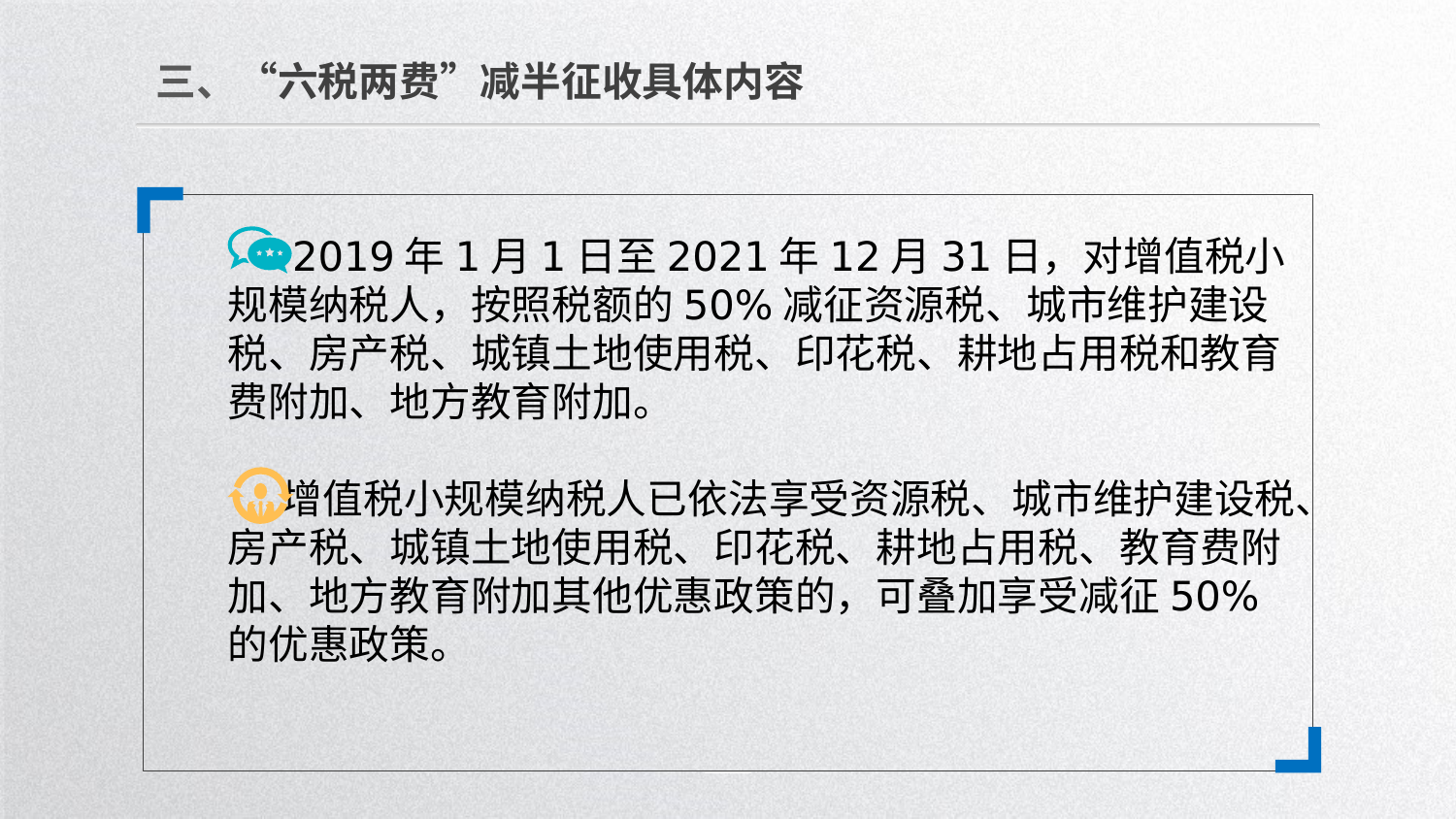

三、“六税两费”减半征收具体内容

     2019年1月1日至2021年12月31日，对增值税小规模纳税人，按照税额的50%减征资源税、城市维护建设税、房产税、城镇土地使用税、印花税、耕地占用税和教育费附加、地方教育附加。

     增值税小规模纳税人已依法享受资源税、城市维护建设税、房产税、城镇土地使用税、印花税、耕地占用税、教育费附加、地方教育附加其他优惠政策的，可叠加享受减征50%的优惠政策。